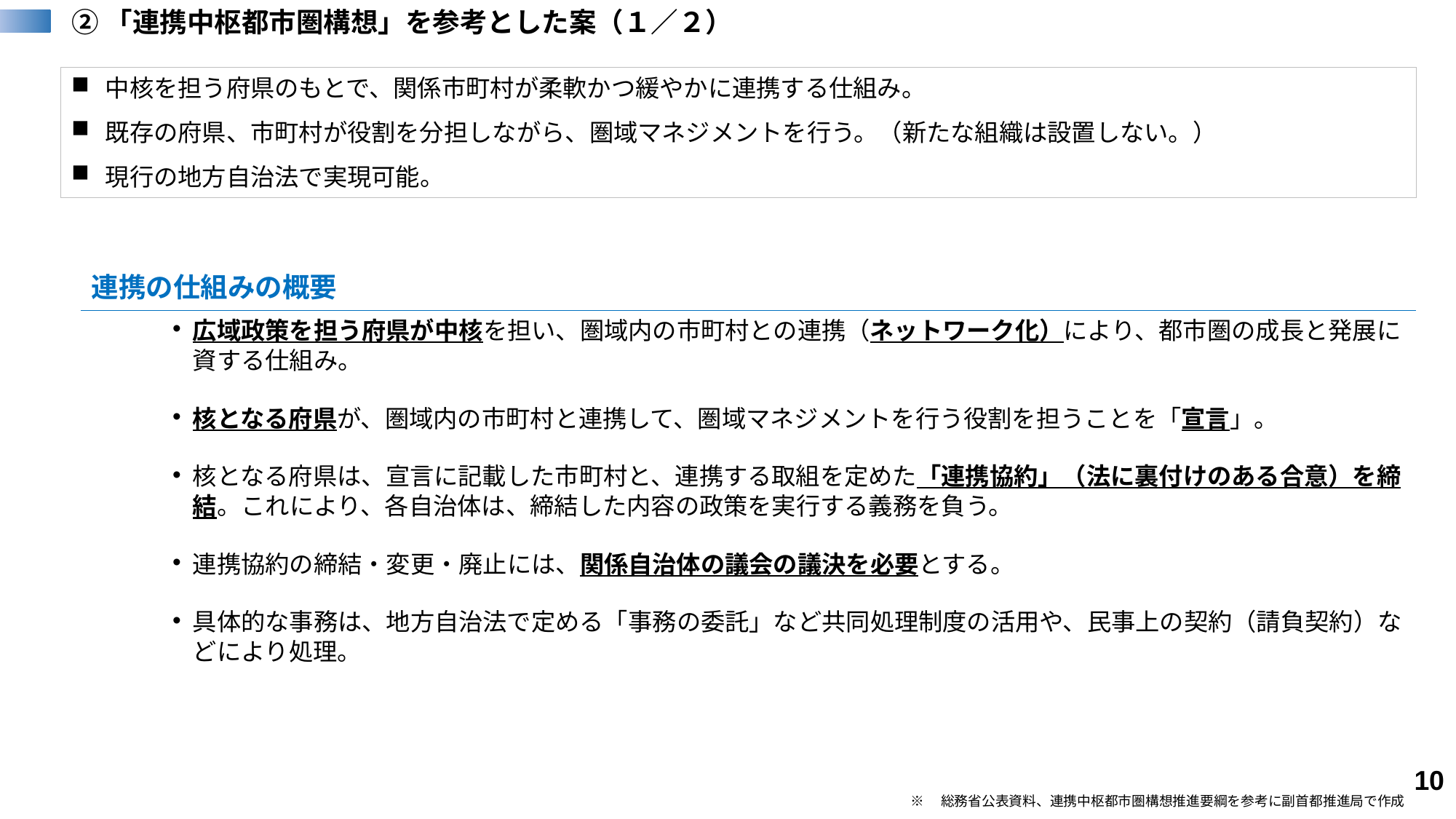

# ②「連携中枢都市圏構想」を参考とした案（１／２）
中核を担う府県のもとで、関係市町村が柔軟かつ緩やかに連携する仕組み。
既存の府県、市町村が役割を分担しながら、圏域マネジメントを行う。（新たな組織は設置しない。）
現行の地方自治法で実現可能。
| 連携の仕組みの概要 |  |
| --- | --- |
|  | 広域政策を担う府県が中核を担い、圏域内の市町村との連携（ネットワーク化）により、都市圏の成長と発展に資する仕組み。 核となる府県が、圏域内の市町村と連携して、圏域マネジメントを行う役割を担うことを「宣言」。 核となる府県は、宣言に記載した市町村と、連携する取組を定めた「連携協約」（法に裏付けのある合意）を締結。これにより、各自治体は、締結した内容の政策を実行する義務を負う。 連携協約の締結・変更・廃止には、関係自治体の議会の議決を必要とする。 具体的な事務は、地方自治法で定める「事務の委託」など共同処理制度の活用や、民事上の契約（請負契約）などにより処理。 |
10
※　総務省公表資料、連携中枢都市圏構想推進要綱を参考に副首都推進局で作成